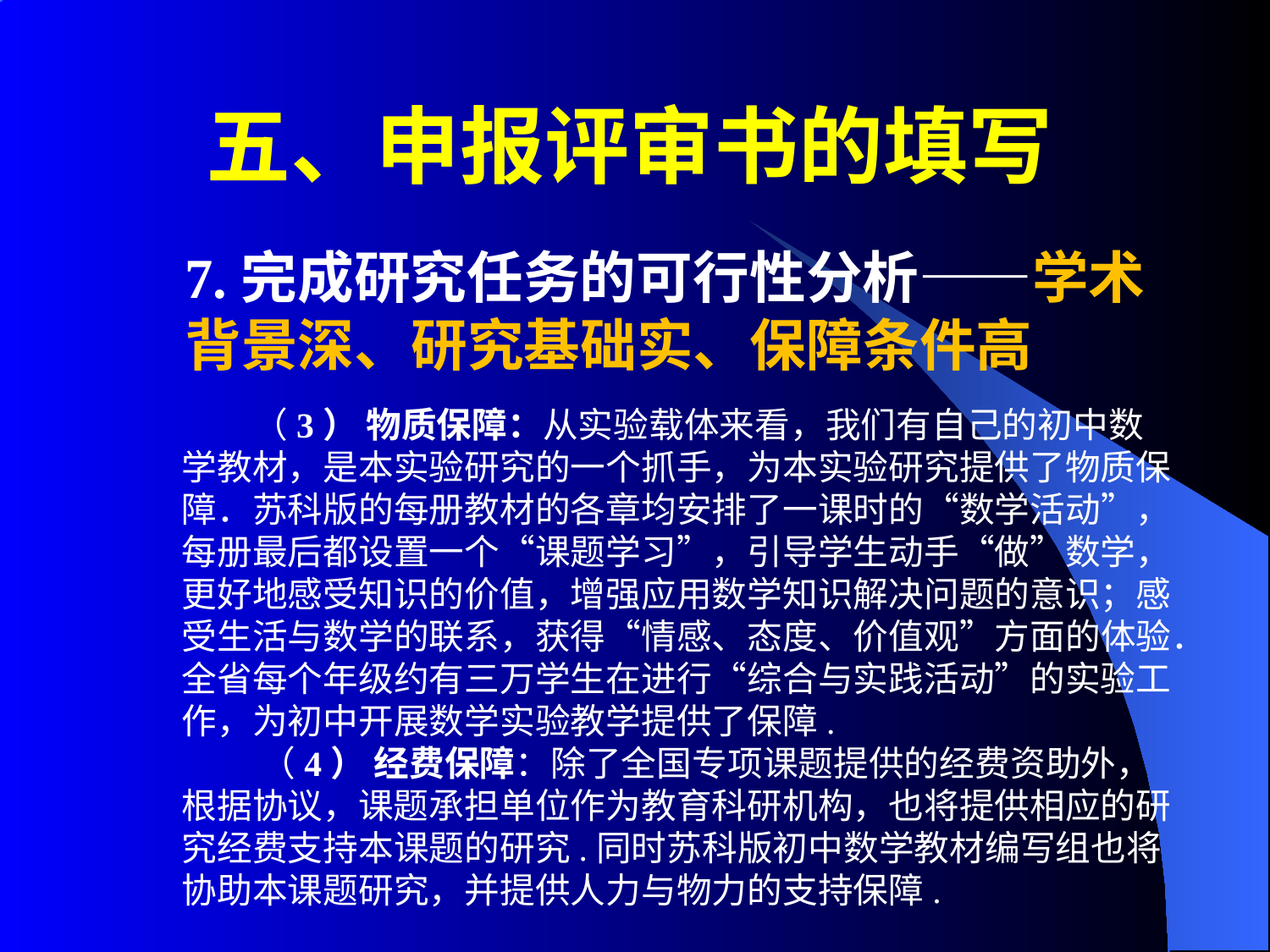

五、申报评审书的填写
7.完成研究任务的可行性分析——学术背景深、研究基础实、保障条件高

        （3） 物质保障：从实验载体来看，我们有自己的初中数学教材，是本实验研究的一个抓手，为本实验研究提供了物质保障．苏科版的每册教材的各章均安排了一课时的“数学活动”，每册最后都设置一个“课题学习”，引导学生动手“做”数学，更好地感受知识的价值，增强应用数学知识解决问题的意识；感受生活与数学的联系，获得“情感、态度、价值观”方面的体验．全省每个年级约有三万学生在进行“综合与实践活动”的实验工作，为初中开展数学实验教学提供了保障.
         （4） 经费保障：除了全国专项课题提供的经费资助外，根据协议，课题承担单位作为教育科研机构，也将提供相应的研究经费支持本课题的研究.同时苏科版初中数学教材编写组也将协助本课题研究，并提供人力与物力的支持保障.